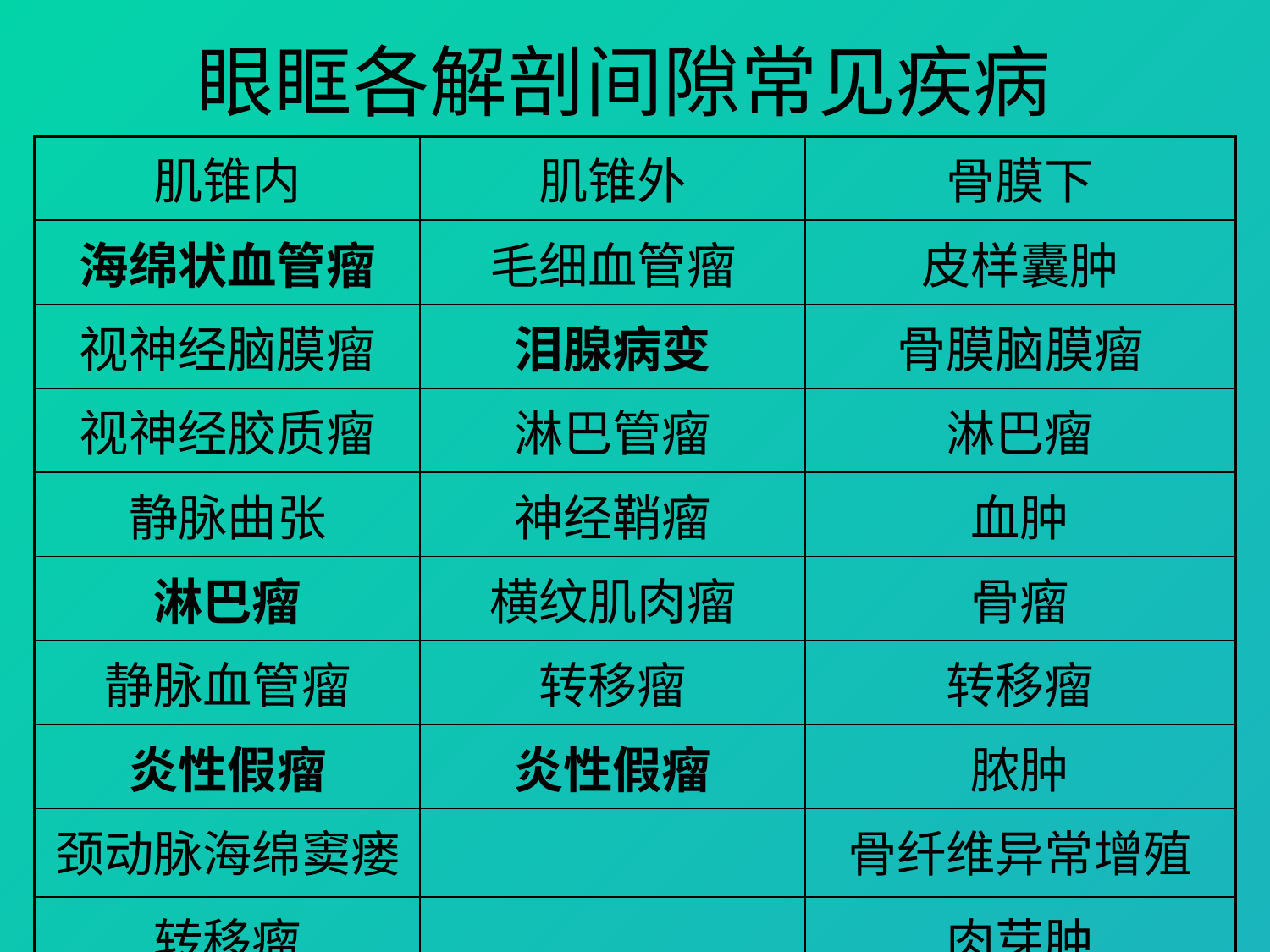

# 眼眶各解剖间隙常见疾病
| 肌锥内 | 肌锥外 | 骨膜下 |
| --- | --- | --- |
| 海绵状血管瘤 | 毛细血管瘤 | 皮样囊肿 |
| 视神经脑膜瘤 | 泪腺病变 | 骨膜脑膜瘤 |
| 视神经胶质瘤 | 淋巴管瘤 | 淋巴瘤 |
| 静脉曲张 | 神经鞘瘤 | 血肿 |
| 淋巴瘤 | 横纹肌肉瘤 | 骨瘤 |
| 静脉血管瘤 | 转移瘤 | 转移瘤 |
| 炎性假瘤 | 炎性假瘤 | 脓肿 |
| 颈动脉海绵窦瘘 |  | 骨纤维异常增殖 |
| 转移瘤 |  | 肉芽肿 |